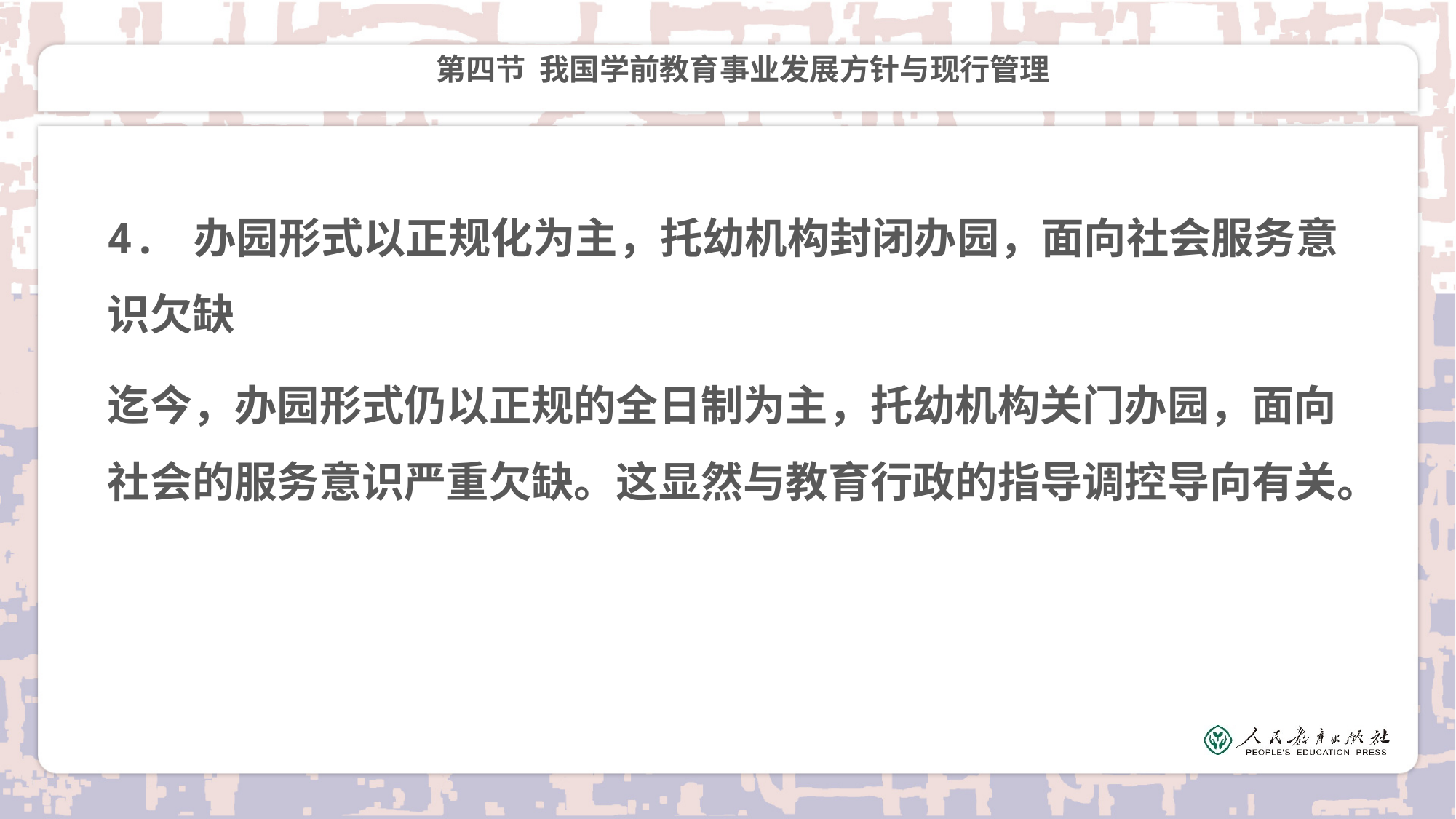

# 第四节  我国学前教育事业发展方针与现行管理
4. 办园形式以正规化为主，托幼机构封闭办园，面向社会服务意识欠缺
迄今，办园形式仍以正规的全日制为主，托幼机构关门办园，面向社会的服务意识严重欠缺。这显然与教育行政的指导调控导向有关。